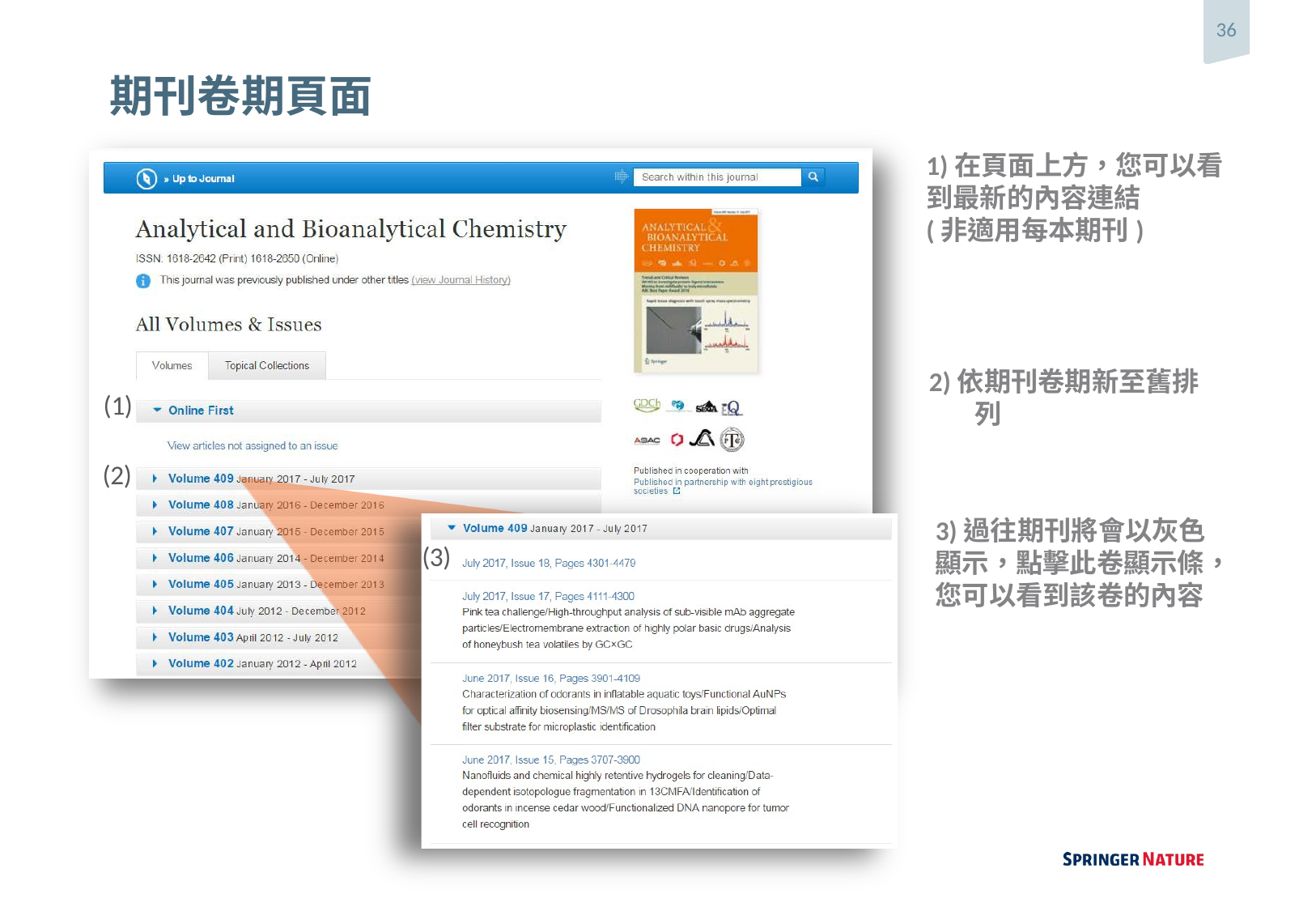

36
# 期刊卷期頁面

1)在頁面上方，您可以看到最新的內容連結
(非適用每本期刊)
2)依期刊卷期新至舊排列
(1)
(2)

3)過往期刊將會以灰色顯示，點擊此卷顯示條，您可以看到該卷的內容
(3)